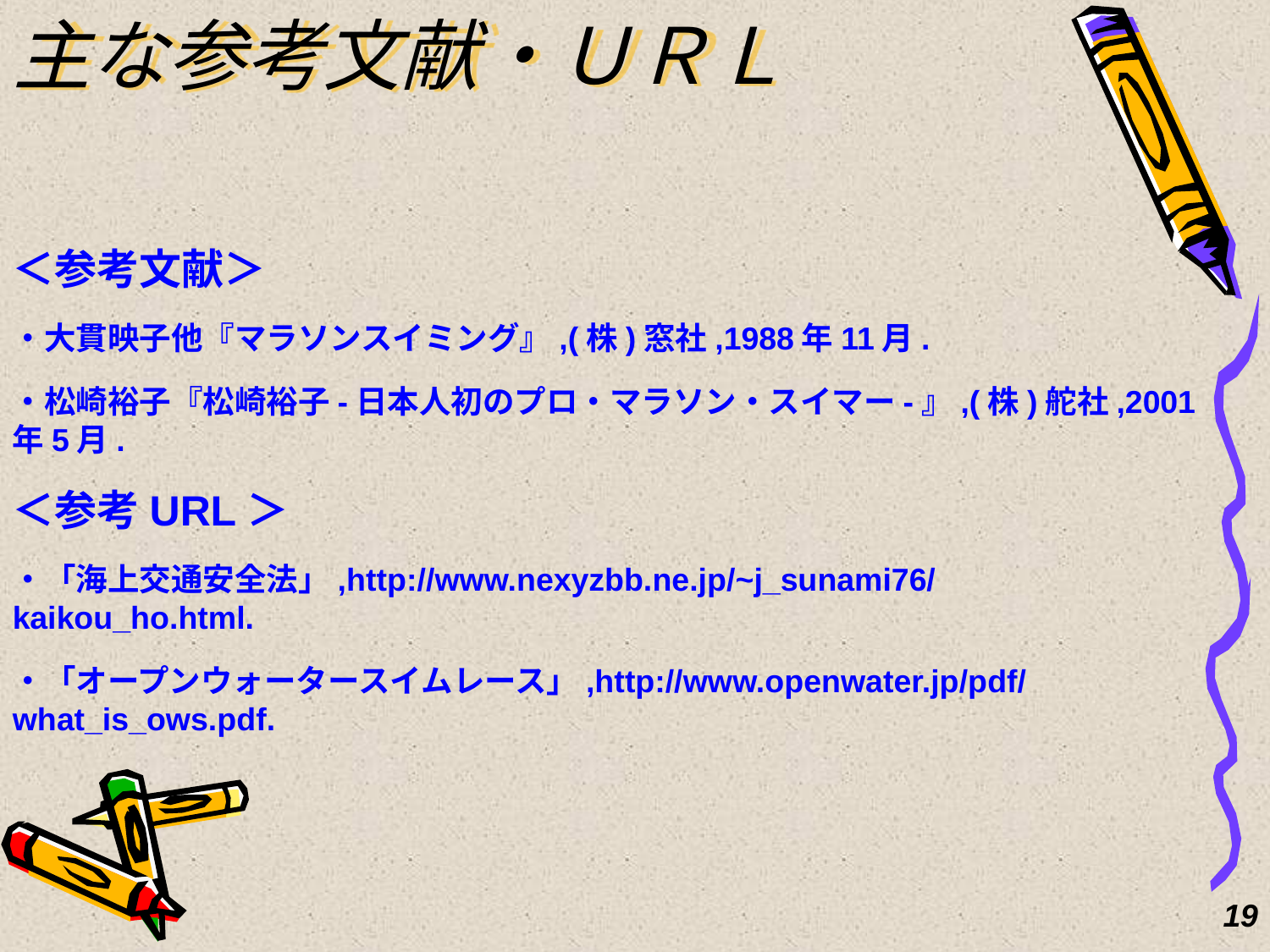

主な参考文献・ＵＲＬ
＜参考文献＞

・大貫映子他『マラソンスイミング』,(株)窓社,1988年11月.

・松崎裕子『松崎裕子-日本人初のプロ・マラソン・スイマー-』,(株)舵社,2001年5月.

＜参考URL＞

・「海上交通安全法」,http://www.nexyzbb.ne.jp/~j_sunami76/
kaikou_ho.html.

・「オープンウォータースイムレース」,http://www.openwater.jp/pdf/
what_is_ows.pdf.
19